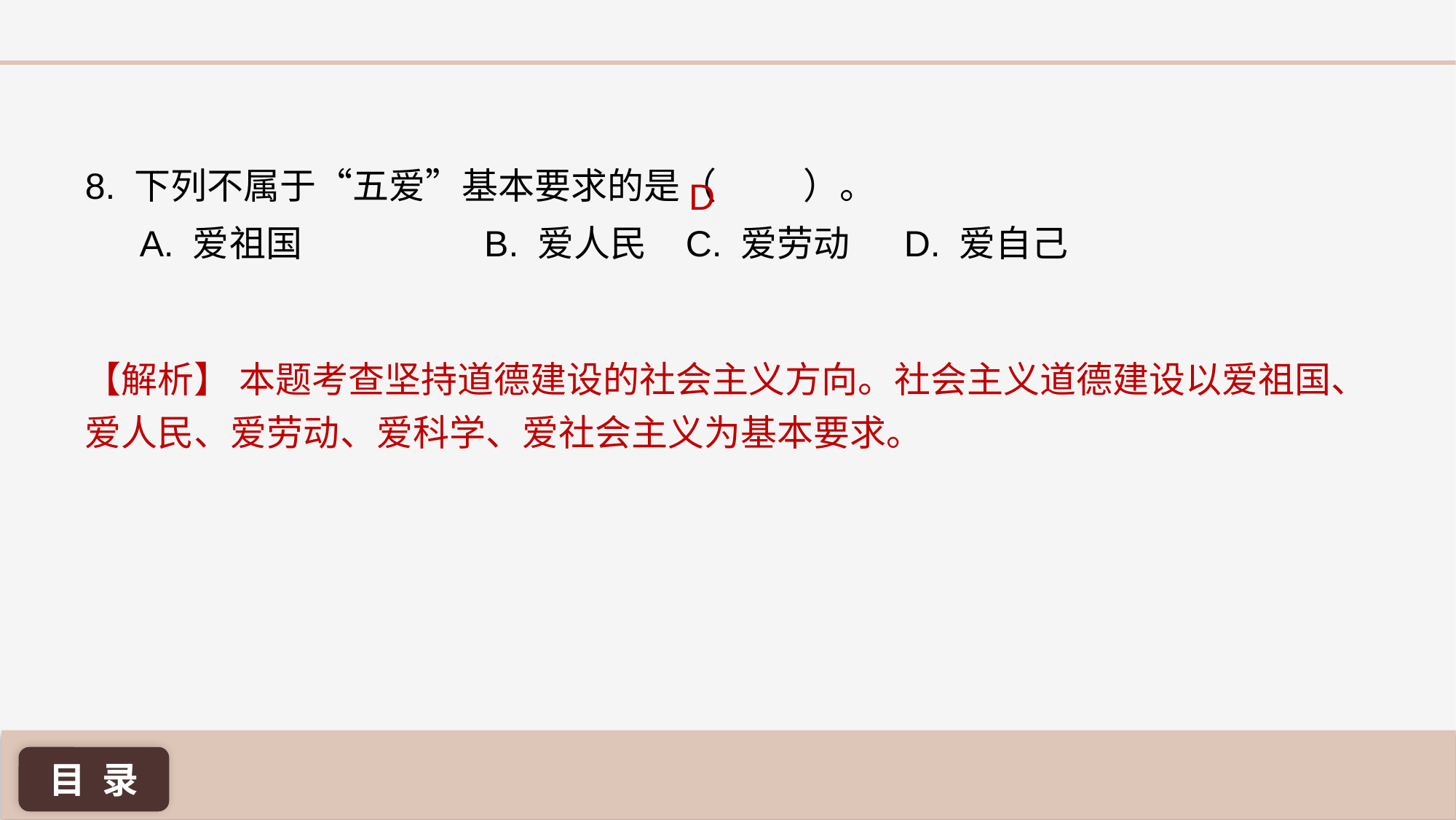

8. 下列不属于“五爱”基本要求的是（ 	 ）。
A. 爱祖国		 B. 爱人民 	C. 爱劳动 	D. 爱自己
 D
【解析】 本题考查坚持道德建设的社会主义方向。社会主义道德建设以爱祖国、爱人民、爱劳动、爱科学、爱社会主义为基本要求。